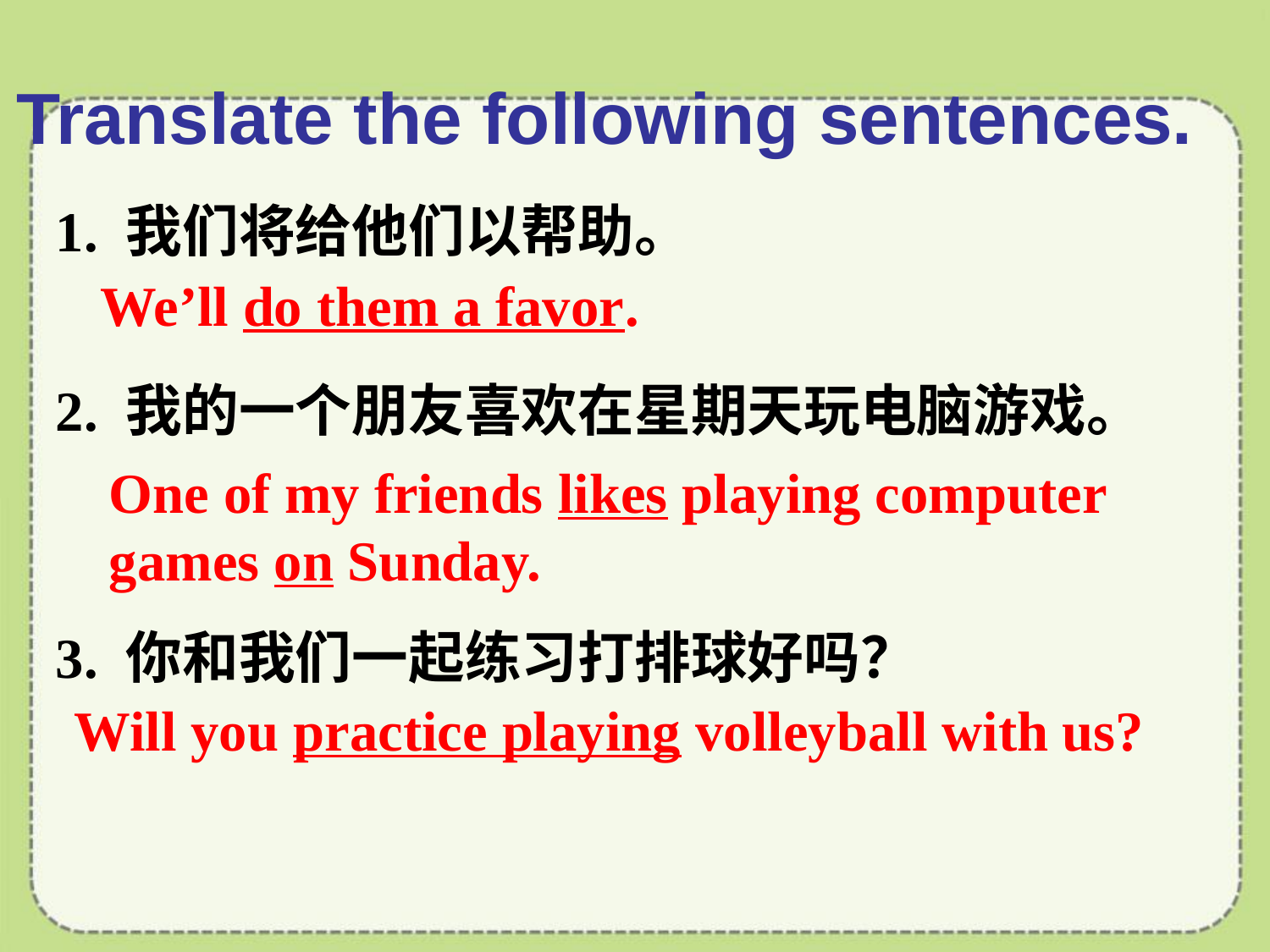

Translate the following sentences.
1. 我们将给他们以帮助。

2. 我的一个朋友喜欢在星期天玩电脑游戏。

3. 你和我们一起练习打排球好吗？

We’ll do them a favor.
One of my friends likes playing computer
games on Sunday.
Will you practice playing volleyball with us?